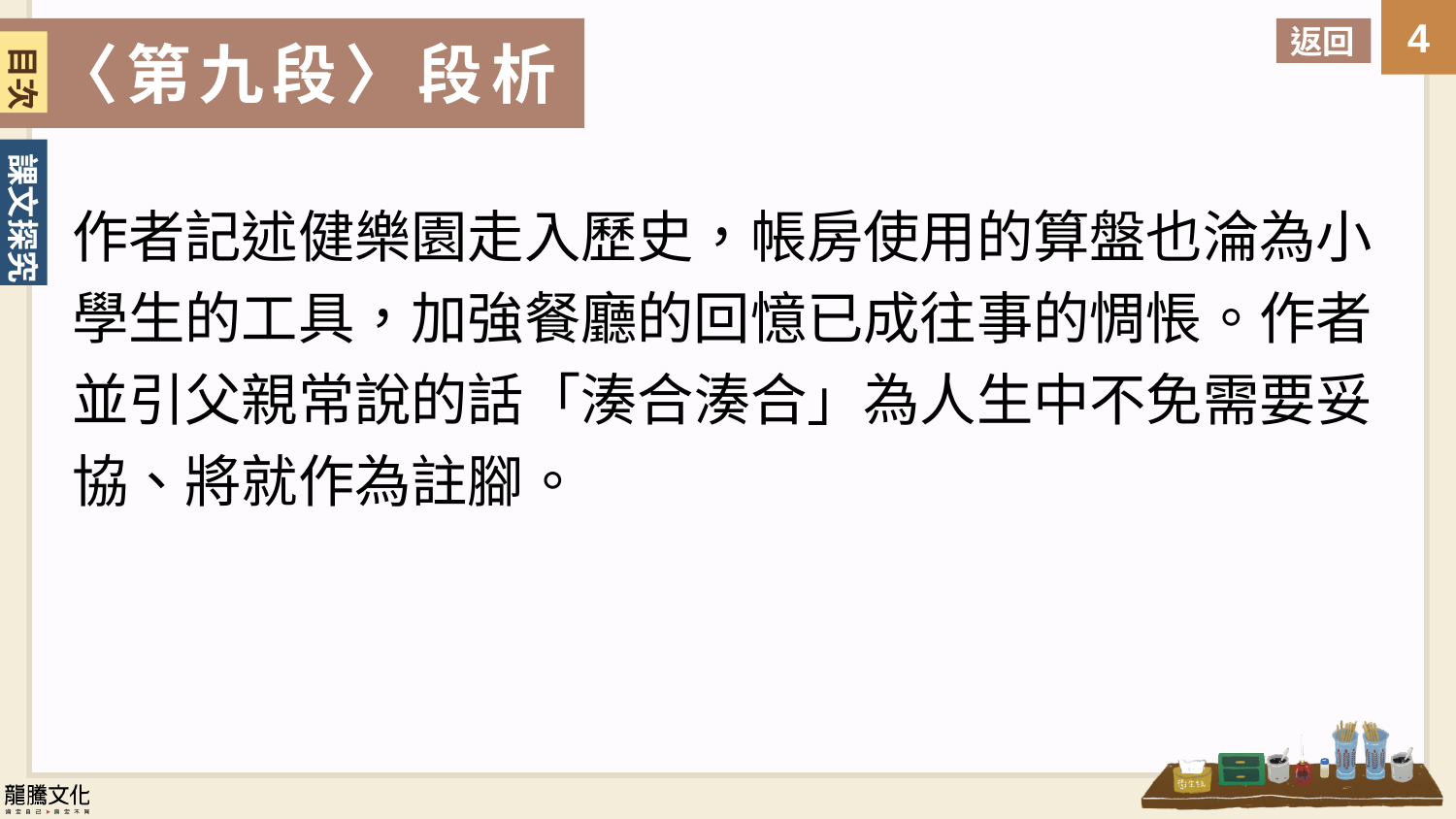

返回
〈第九段〉段析
目次
作者記述健樂園走入歷史，帳房使用的算盤也淪為小學生的工具，加強餐廳的回憶已成往事的惆悵。作者並引父親常說的話「湊合湊合」為人生中不免需要妥協、將就作為註腳。